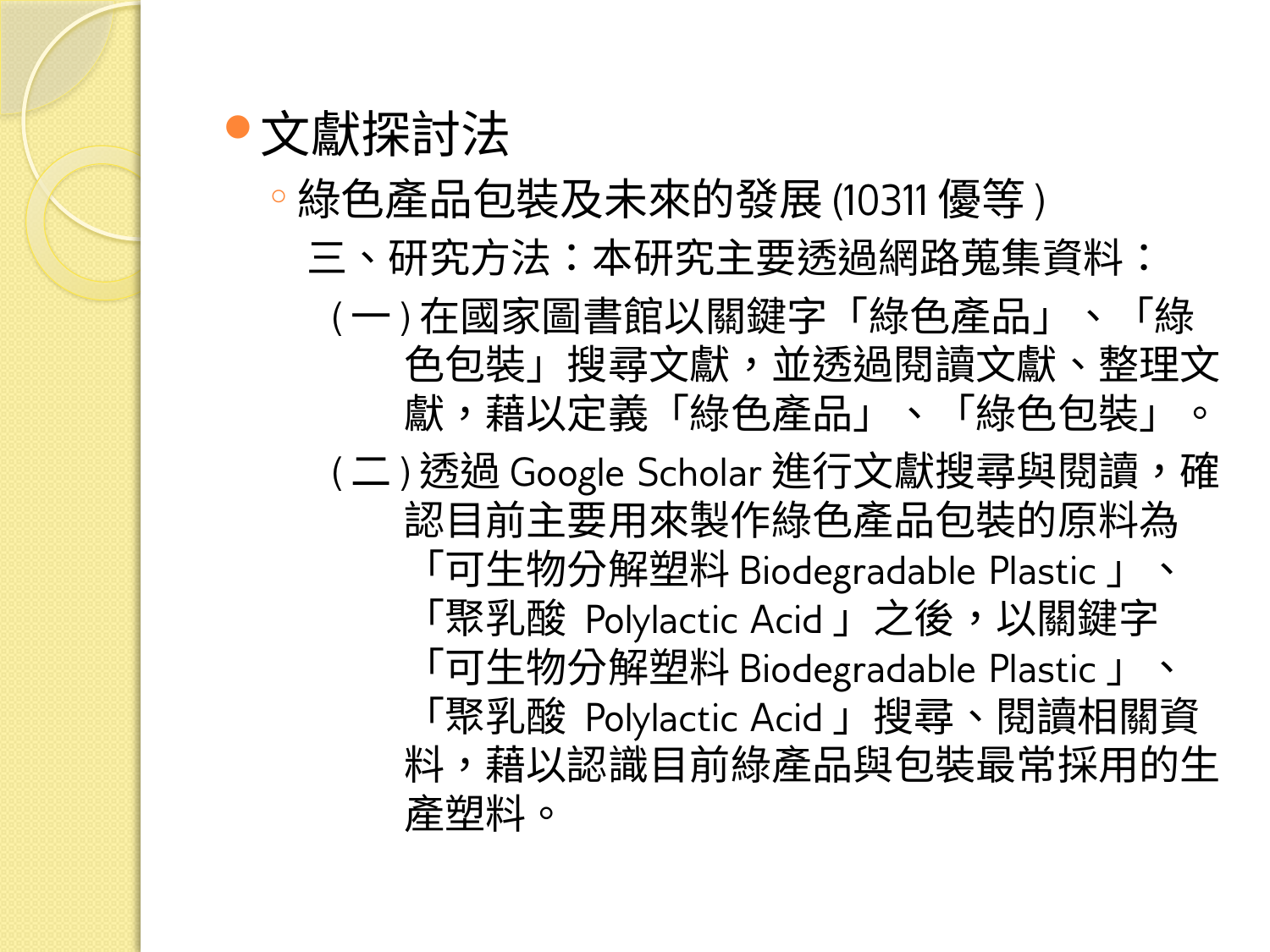

文獻探討法
綠色產品包裝及未來的發展(10311優等)
三、研究方法：本研究主要透過網路蒐集資料：
(一)在國家圖書館以關鍵字「綠色產品」、「綠色包裝」搜尋文獻，並透過閱讀文獻、整理文獻，藉以定義「綠色產品」、「綠色包裝」。
(二)透過Google Scholar進行文獻搜尋與閱讀，確認目前主要用來製作綠色產品包裝的原料為「可生物分解塑料Biodegradable Plastic」、「聚乳酸 Polylactic Acid」之後，以關鍵字「可生物分解塑料Biodegradable Plastic」、「聚乳酸 Polylactic Acid」搜尋、閱讀相關資料，藉以認識目前綠產品與包裝最常採用的生產塑料。